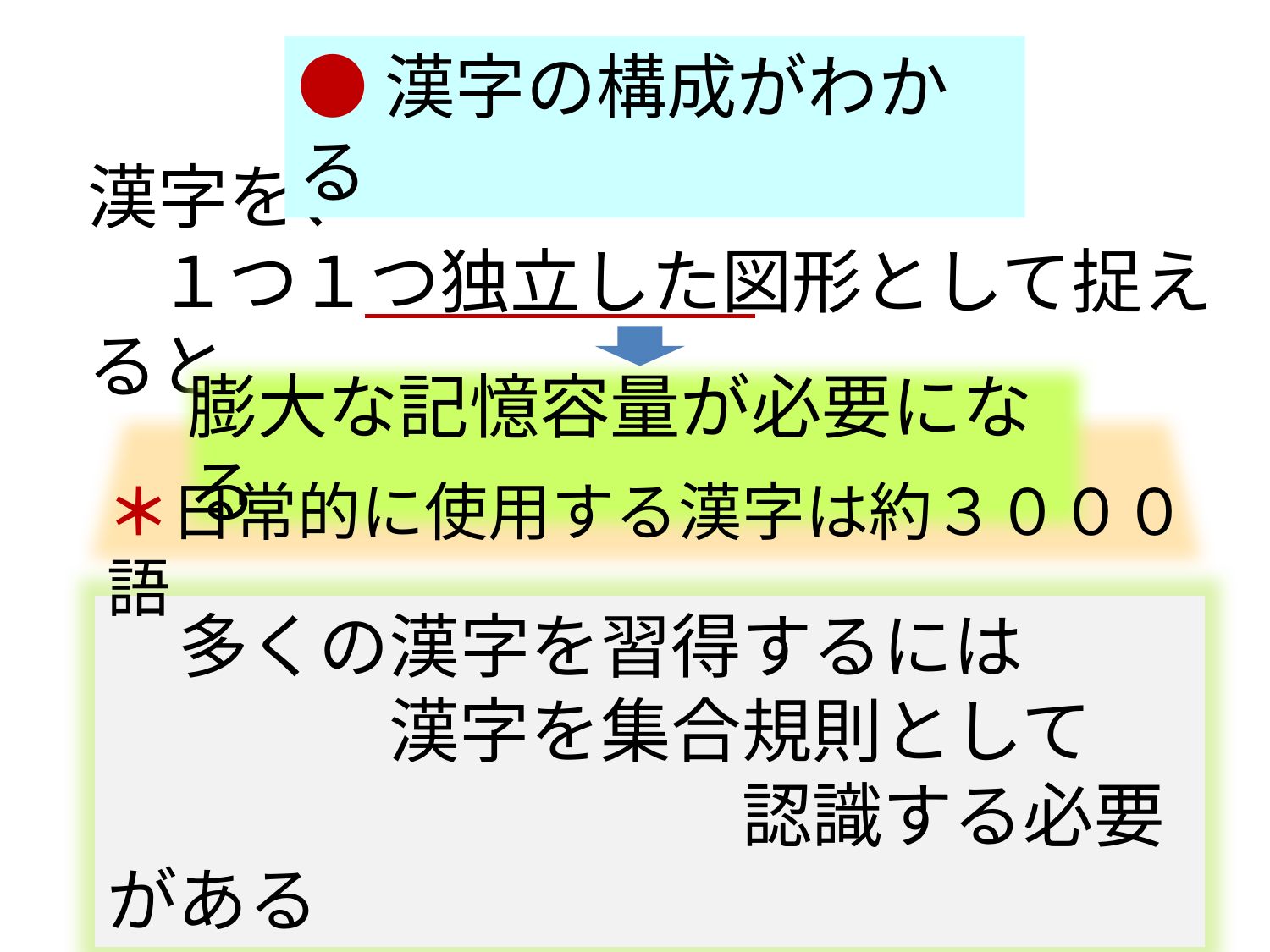

●漢字の構成がわかる
漢字を、
　１つ１つ独立した図形として捉えると

膨大な記憶容量が必要になる

＊日常的に使用する漢字は約３０００語
　多くの漢字を習得するには
　　　　漢字を集合規則として
　　　　　　　　　認識する必要がある